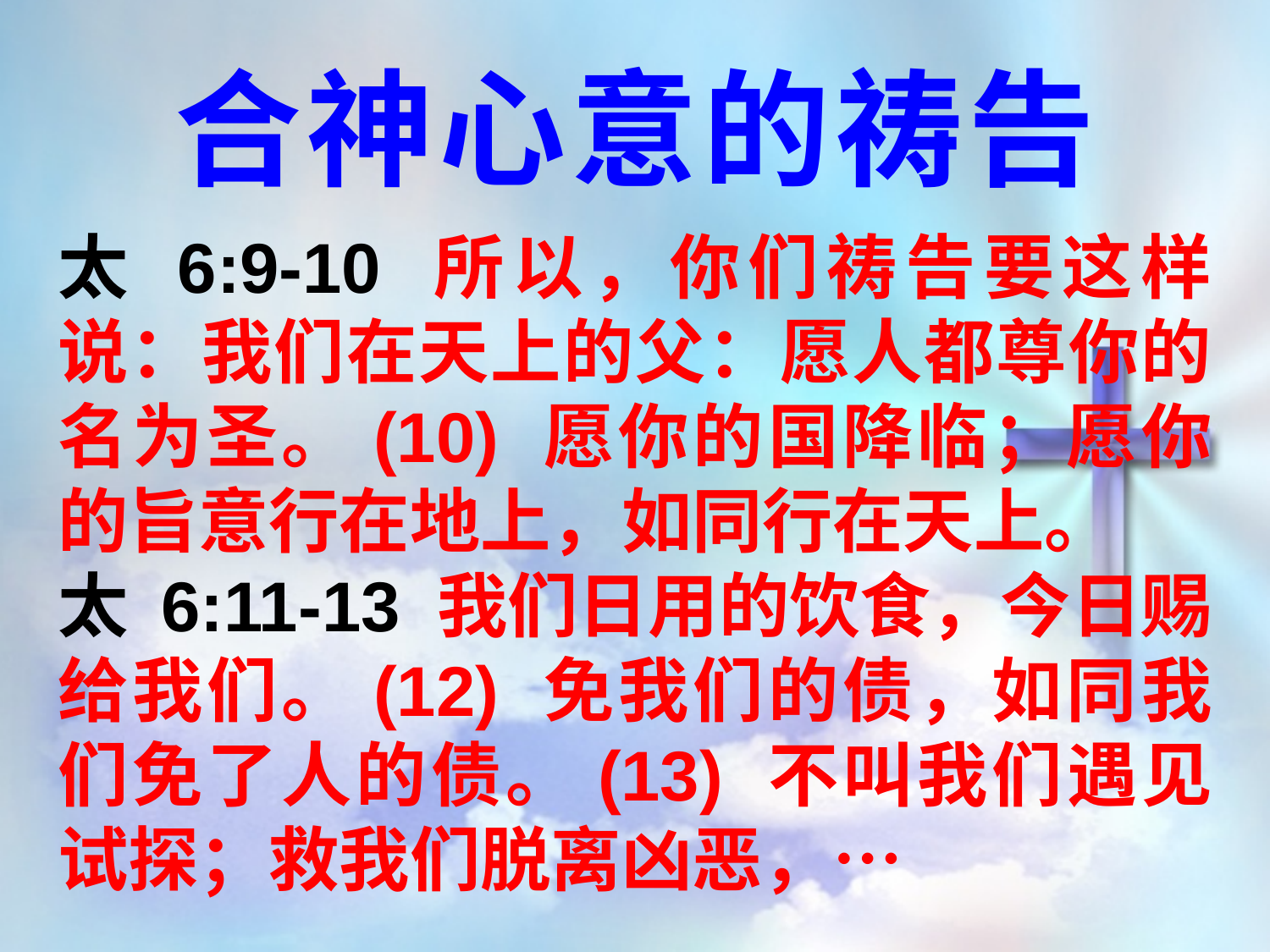

合神心意的祷告
太 6:9-10 所以，你们祷告要这样说：我们在天上的父：愿人都尊你的名为圣。(10) 愿你的国降临；愿你的旨意行在地上，如同行在天上。
太 6:11-13 我们日用的饮食，今日赐给我们。(12) 免我们的债，如同我们免了人的债。(13) 不叫我们遇见试探；救我们脱离凶恶，…